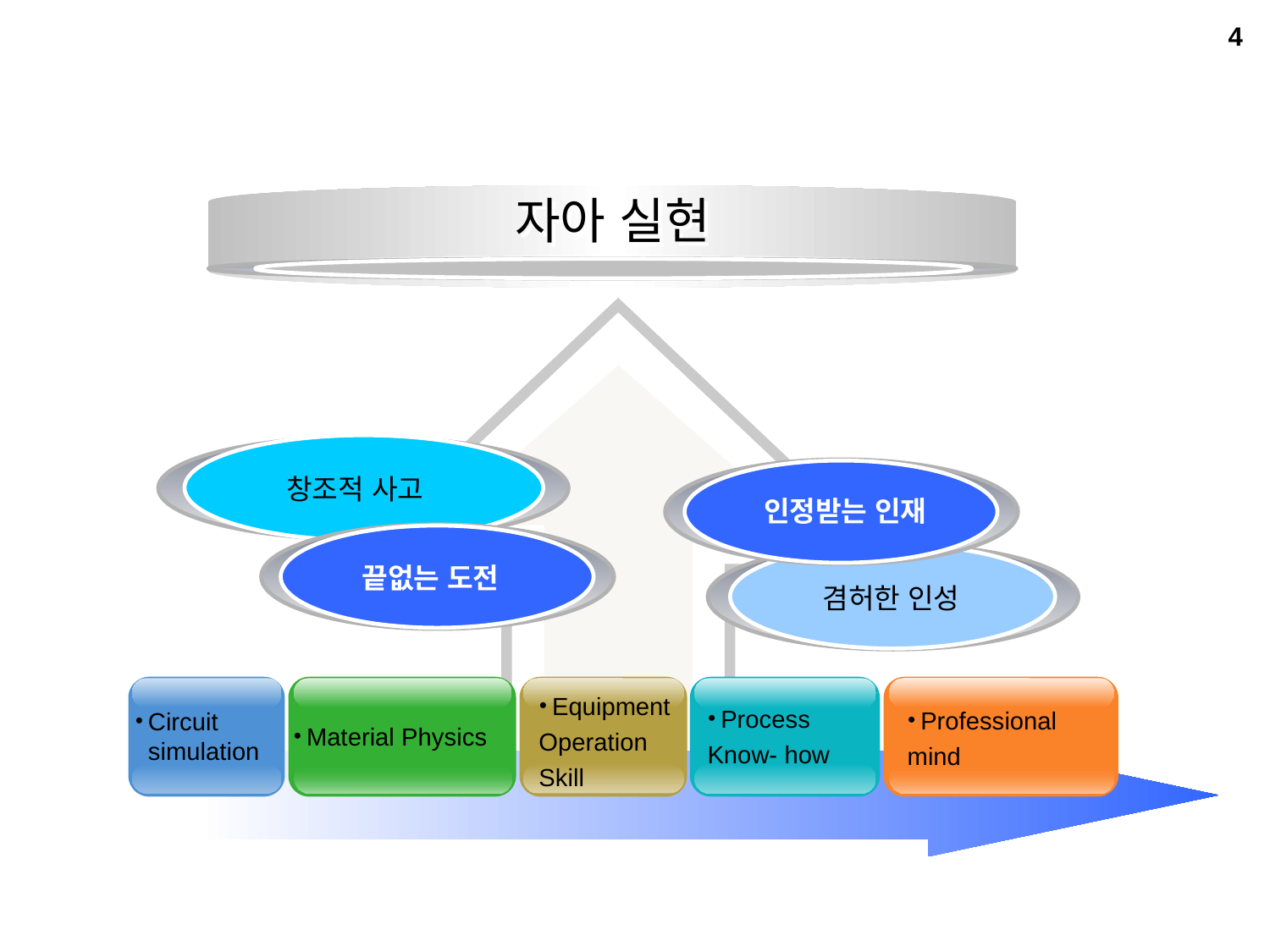

4
Vision
자아 실현

창조적 사고
인정받는 인재

끝없는 도전
겸허한 인성

Circuit simulation

Material Physics

Equipment
Operation
Skill

Process
Know- how

Professional
mind